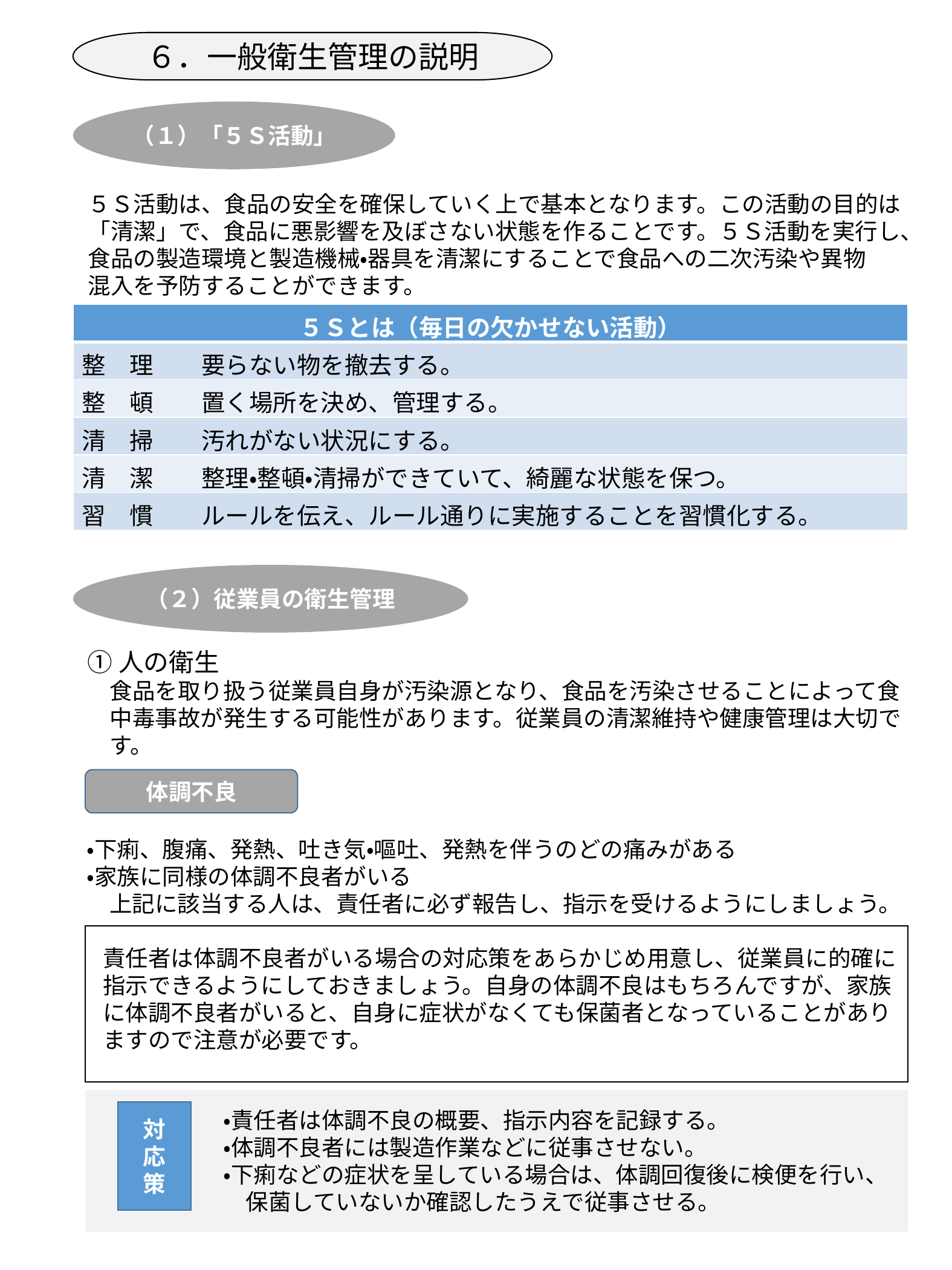

６．一般衛生管理の説明
（１）「５Ｓ活動」
５Ｓ活動は、食品の安全を確保していく上で基本となります。この活動の目的は
「清潔」で、食品に悪影響を及ぼさない状態を作ることです。５Ｓ活動を実行し、
食品の製造環境と製造機械・器具を清潔にすることで食品への二次汚染や異物
混入を予防することができます。
| ５Ｓとは（毎日の欠かせない活動） |
| --- |
| 整　理　　要らない物を撤去する。 |
| 整　頓　　置く場所を決め、管理する。 |
| 清　掃　　汚れがない状況にする。 |
| 清　潔　　整理・整頓・清掃ができていて、綺麗な状態を保つ。 |
| 習　慣　　ルールを伝え、ルール通りに実施することを習慣化する。 |
（２）従業員の衛生管理
①人の衛生
　食品を取り扱う従業員自身が汚染源となり、食品を汚染させることによって食
　中毒事故が発生する可能性があります。従業員の清潔維持や健康管理は大切で
　す。
体調不良
・下痢、腹痛、発熱、吐き気・嘔吐、発熱を伴うのどの痛みがある
・家族に同様の体調不良者がいる
　上記に該当する人は、責任者に必ず報告し、指示を受けるようにしましょう。

責任者は体調不良者がいる場合の対応策をあらかじめ用意し、従業員に的確に
指示できるようにしておきましょう。自身の体調不良はもちろんですが、家族
に体調不良者がいると、自身に症状がなくても保菌者となっていることがあり
ますので注意が必要です。

・責任者は体調不良の概要、指示内容を記録する。
・体調不良者には製造作業などに従事させない。
・下痢などの症状を呈している場合は、体調回復後に検便を行い、
　保菌していないか確認したうえで従事させる。
対
応
策